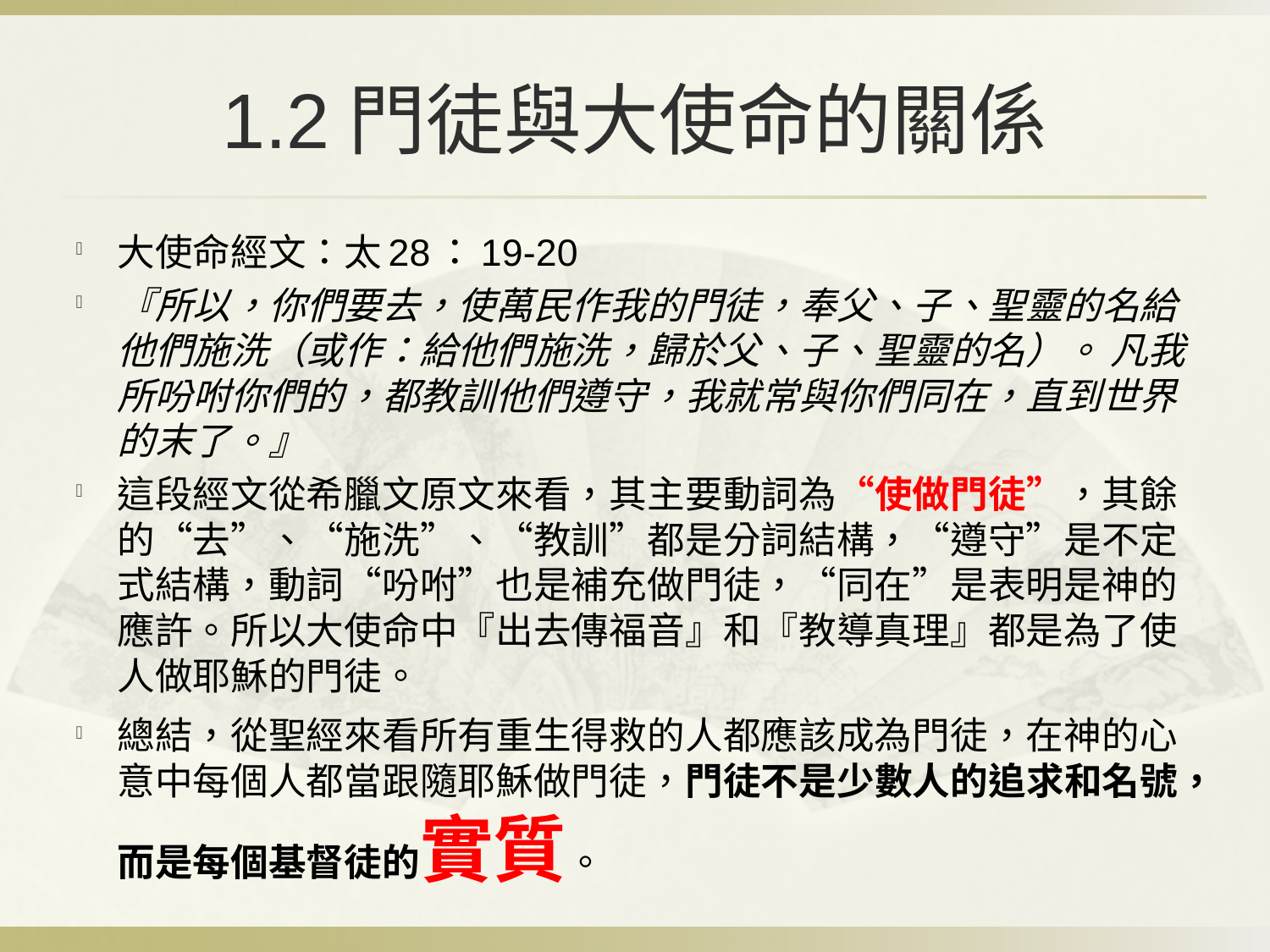

# 1.2門徒與大使命的關係
大使命經文：太28：19-20
『所以，你們要去，使萬民作我的門徒，奉父、子、聖靈的名給他們施洗（或作：給他們施洗，歸於父、子、聖靈的名）。 凡我所吩咐你們的，都教訓他們遵守，我就常與你們同在，直到世界的末了。』
這段經文從希臘文原文來看，其主要動詞為“使做門徒”，其餘的“去”、“施洗”、“教訓”都是分詞結構，“遵守”是不定式結構，動詞“吩咐”也是補充做門徒，“同在”是表明是神的應許。所以大使命中『出去傳福音』和『教導真理』都是為了使人做耶穌的門徒。
總結，從聖經來看所有重生得救的人都應該成為門徒，在神的心意中每個人都當跟隨耶穌做門徒，門徒不是少數人的追求和名號，而是每個基督徒的實質。